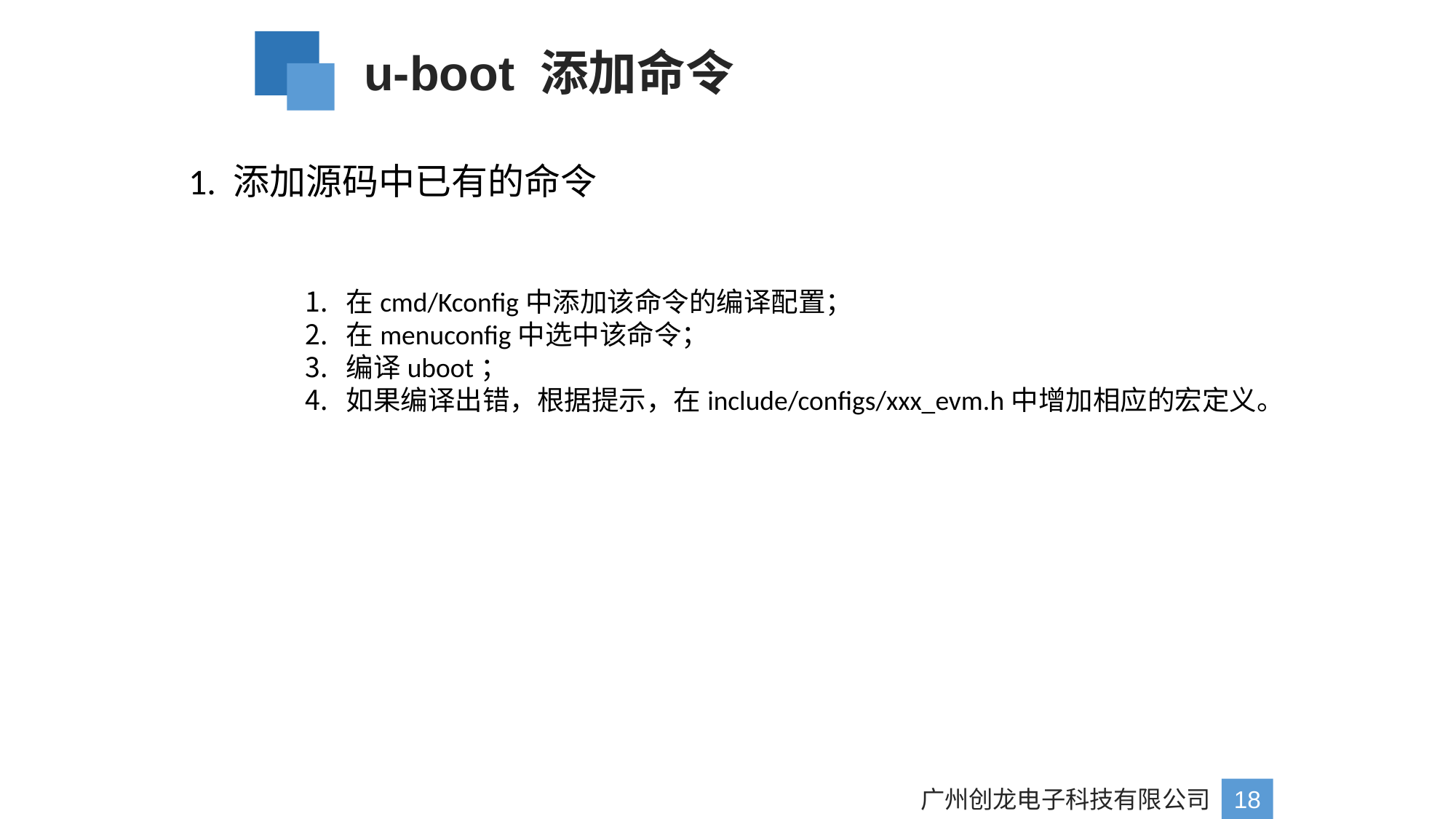

u-boot 添加命令
1. 添加源码中已有的命令
在cmd/Kconfig中添加该命令的编译配置；
在menuconfig中选中该命令；
编译uboot；
如果编译出错，根据提示，在include/configs/xxx_evm.h中增加相应的宏定义。
广州创龙电子科技有限公司
18